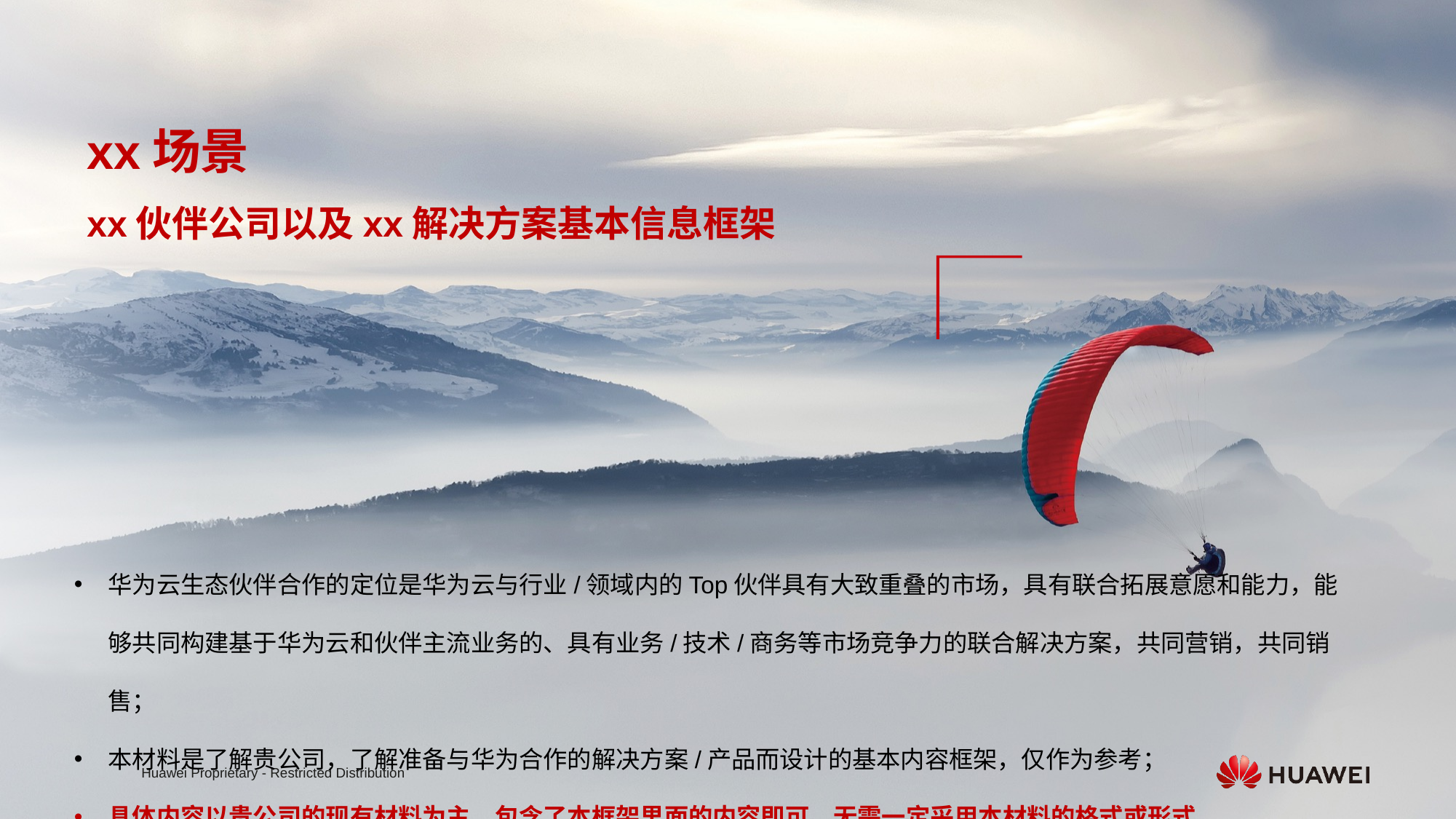

# xx场景 xx伙伴公司以及xx解决方案基本信息框架
华为云生态伙伴合作的定位是华为云与行业/领域内的Top伙伴具有大致重叠的市场，具有联合拓展意愿和能力，能够共同构建基于华为云和伙伴主流业务的、具有业务/技术/商务等市场竞争力的联合解决方案，共同营销，共同销售；
本材料是了解贵公司，了解准备与华为合作的解决方案/产品而设计的基本内容框架，仅作为参考；
具体内容以贵公司的现有材料为主，包含了本框架里面的内容即可，无需一定采用本材料的格式或形式。